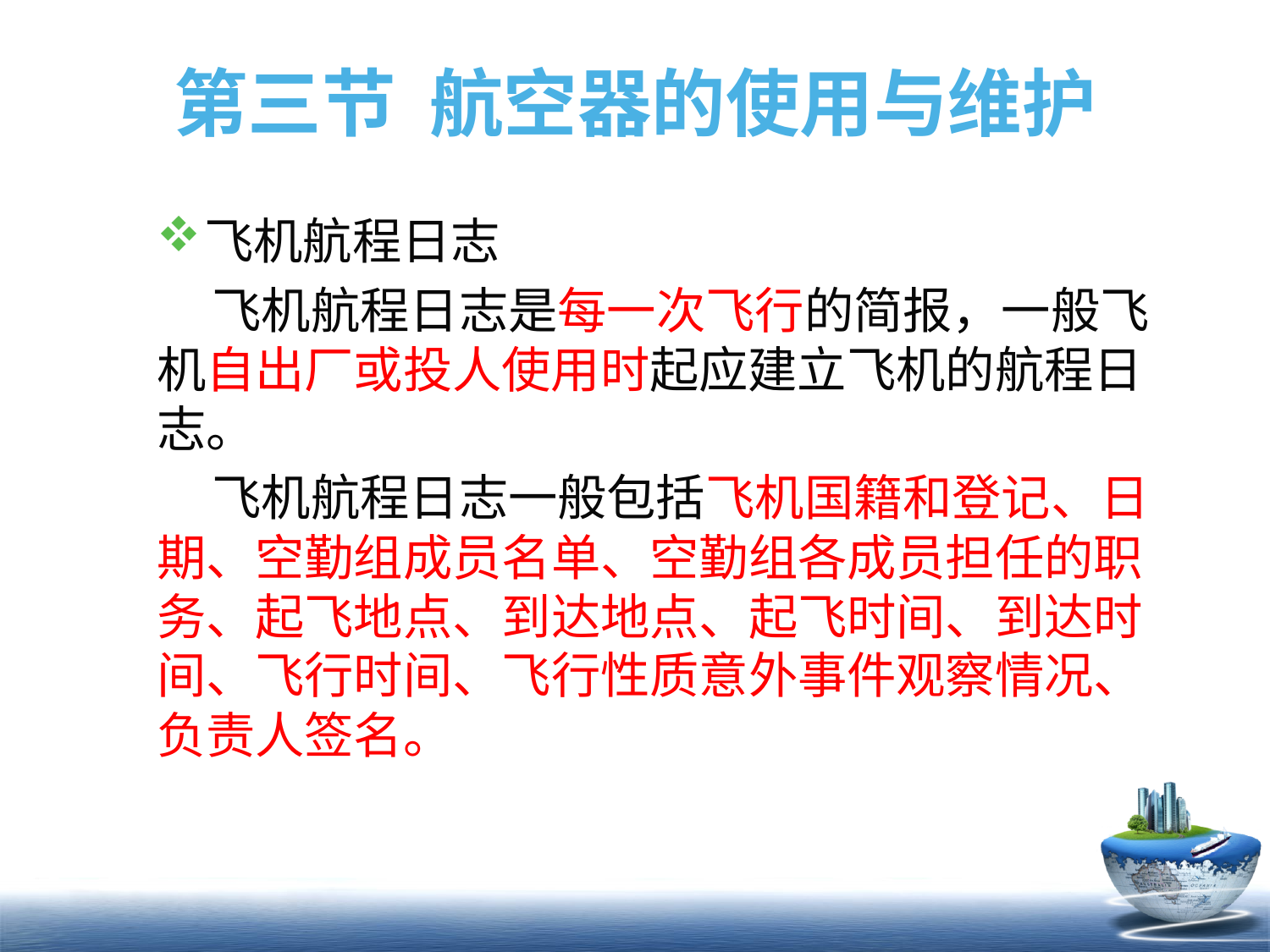

# 第三节  航空器的使用与维护
飞机航程日志
    飞机航程日志是每一次飞行的简报，一般飞机自出厂或投人使用时起应建立飞机的航程日志。
    飞机航程日志一般包括飞机国籍和登记、日期、空勤组成员名单、空勤组各成员担任的职务、起飞地点、到达地点、起飞时间、到达时间、飞行时间、飞行性质意外事件观察情况、负责人签名。